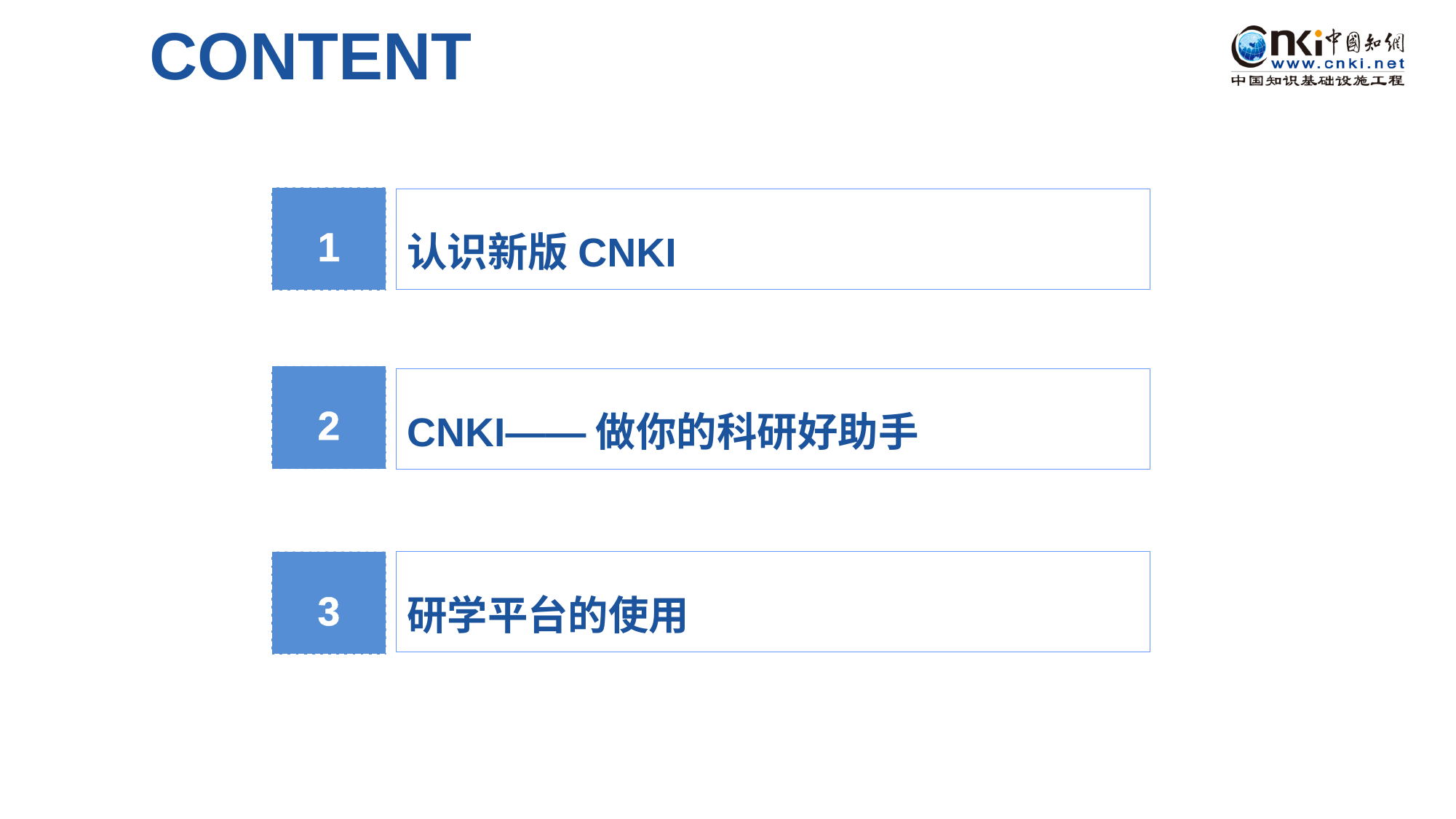

CONTENT
1
认识新版CNKI
2
CNKI——做你的科研好助手
研学平台的使用
3